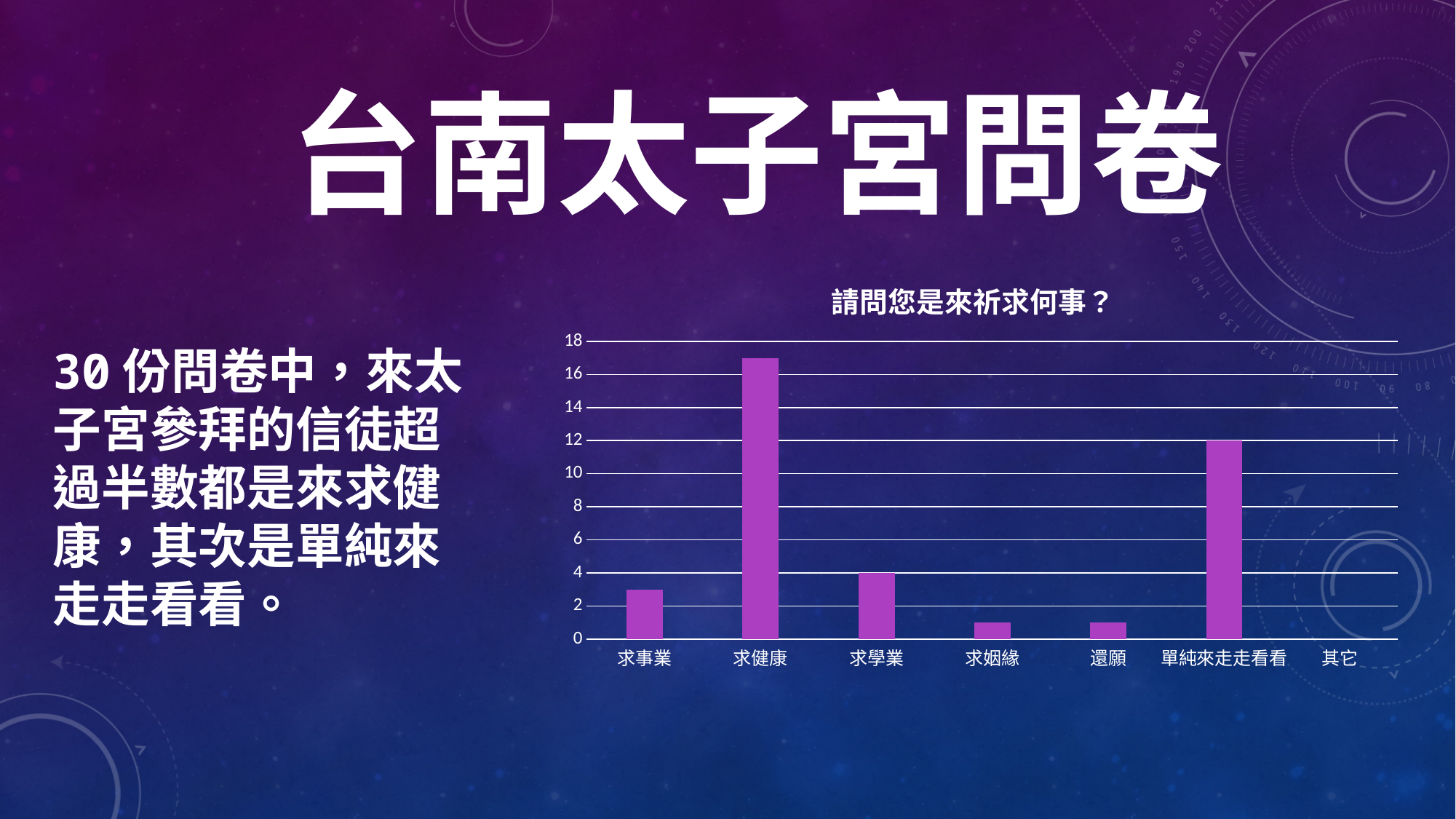

# 台南太子宮問卷

### Chart:

| Category | 請問您是來祈求何事？ |
|---|---|
| 求事業 | 3.0 |
| 求健康 | 17.0 |
| 求學業 | 4.0 |
| 求姻緣 | 1.0 |
| 還願 | 1.0 |
| 單純來走走看看 | 12.0 |
| 其它 | 0.0 |
30份問卷中，來太子宮參拜的信徒超過半數都是來求健康，其次是單純來走走看看。